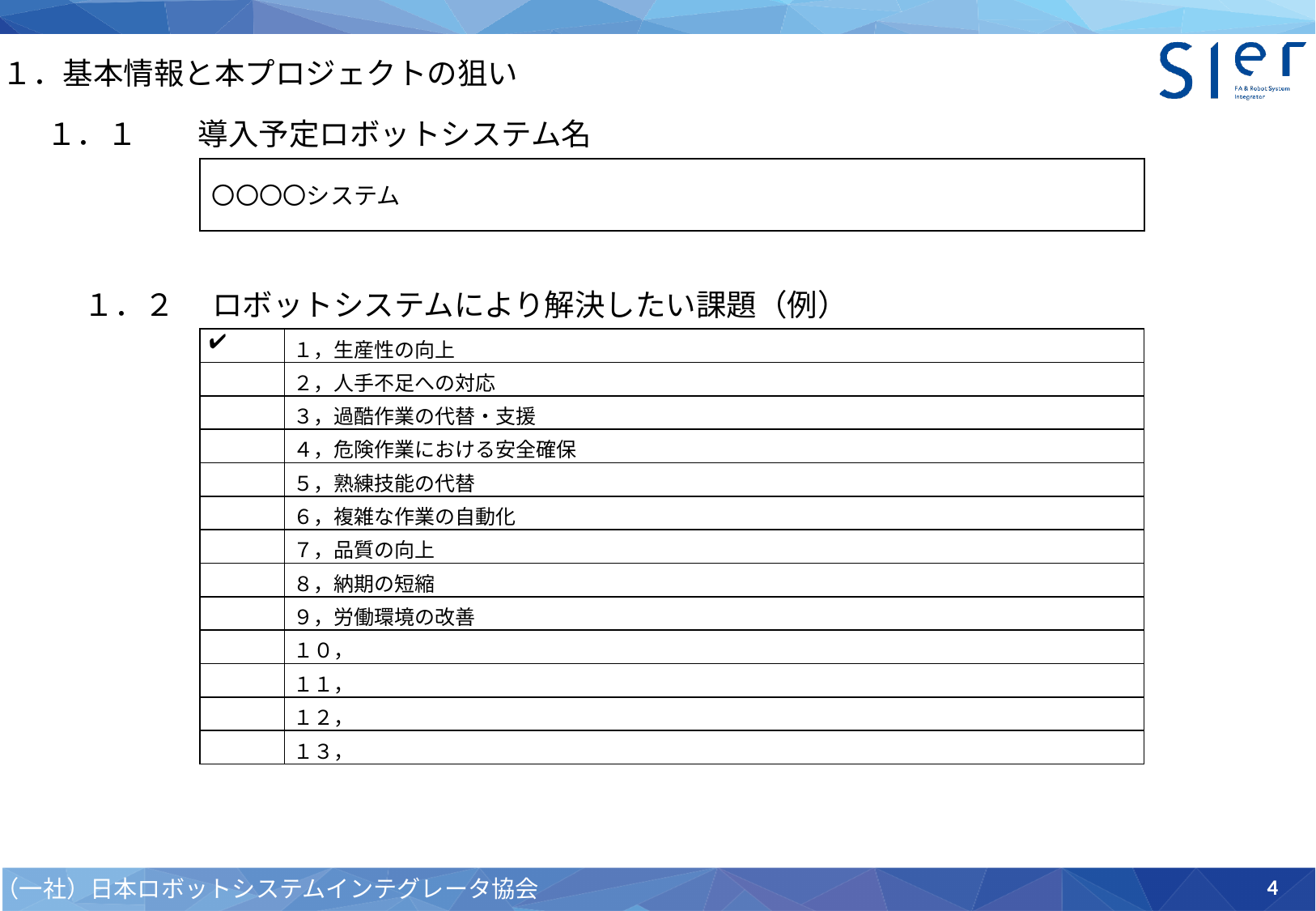

１．基本情報と本プロジェクトの狙い
１．１　　導入予定ロボットシステム名
〇〇〇〇システム
１．２　 ロボットシステムにより解決したい課題（例）
| ✔ | １，生産性の向上 |
| --- | --- |
|  | ２，人手不足への対応 |
|  | ３，過酷作業の代替・支援 |
|  | ４，危険作業における安全確保 |
|  | ５，熟練技能の代替 |
|  | ６，複雑な作業の自動化 |
|  | ７，品質の向上 |
|  | ８，納期の短縮 |
|  | ９，労働環境の改善 |
|  | １０， |
|  | １１， |
|  | １２， |
|  | １３， |
4